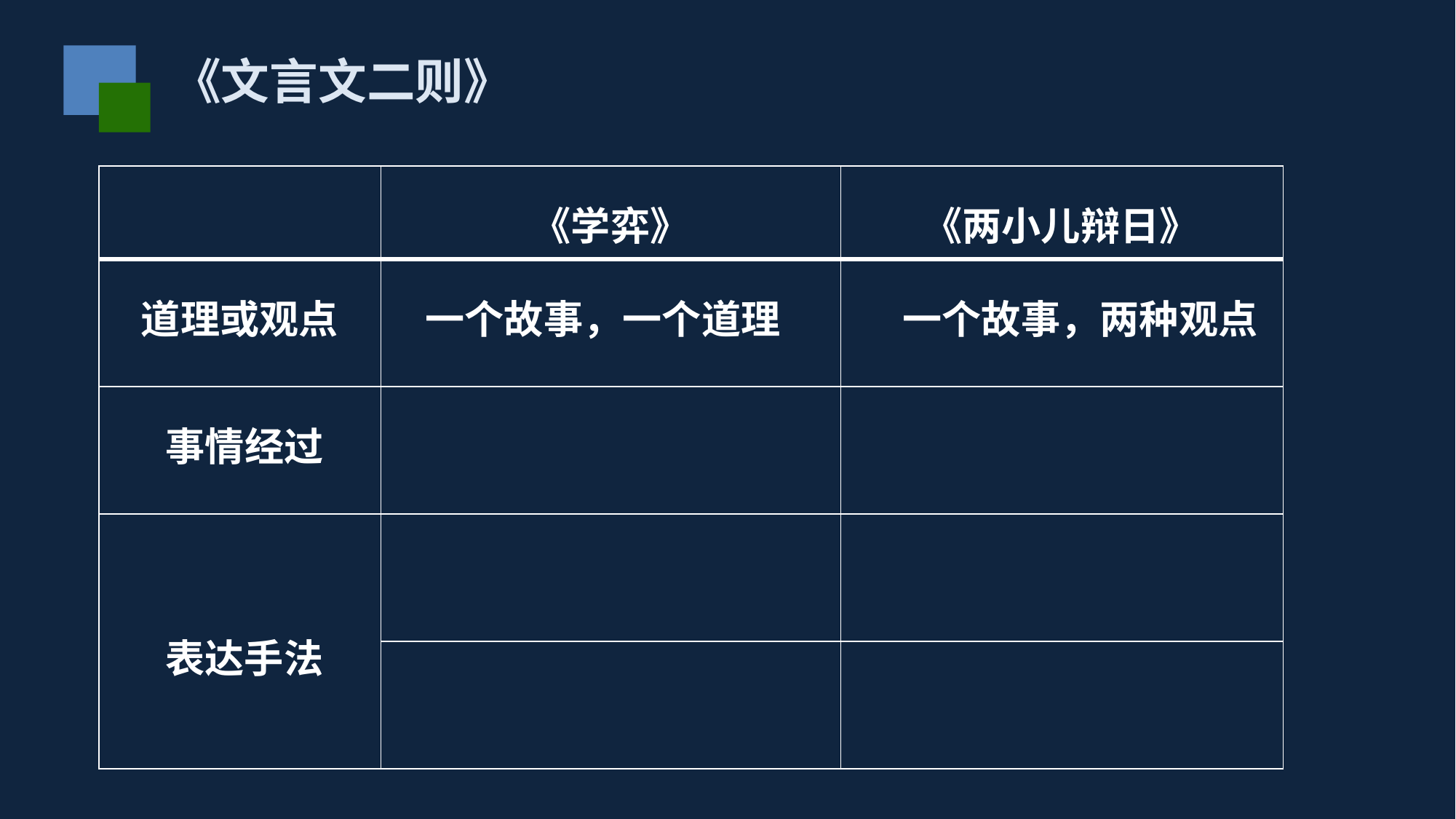

《文言文二则》
|  | 《学弈》 | 《两小儿辩日》 |
| --- | --- | --- |
| 道理或观点 | 一个故事，一个道理 | 一个故事，两种观点 |
| 事情经过 |  |  |
| 表达手法 |  |  |
|  |  |  |